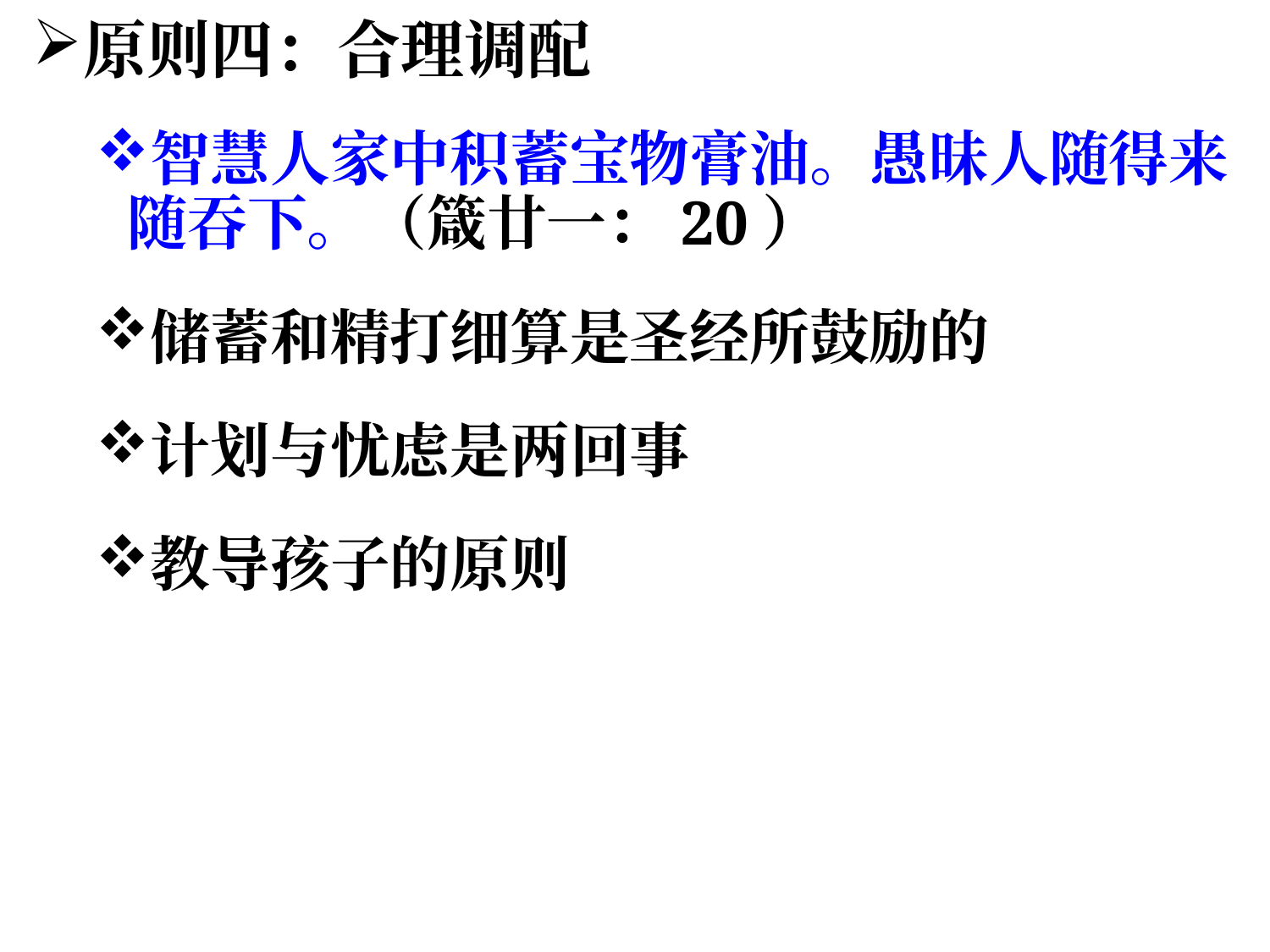

原则四：合理调配

智慧人家中积蓄宝物膏油。愚昧人随得来随吞下。（箴廿一：20）

储蓄和精打细算是圣经所鼓励的

计划与忧虑是两回事

教导孩子的原则